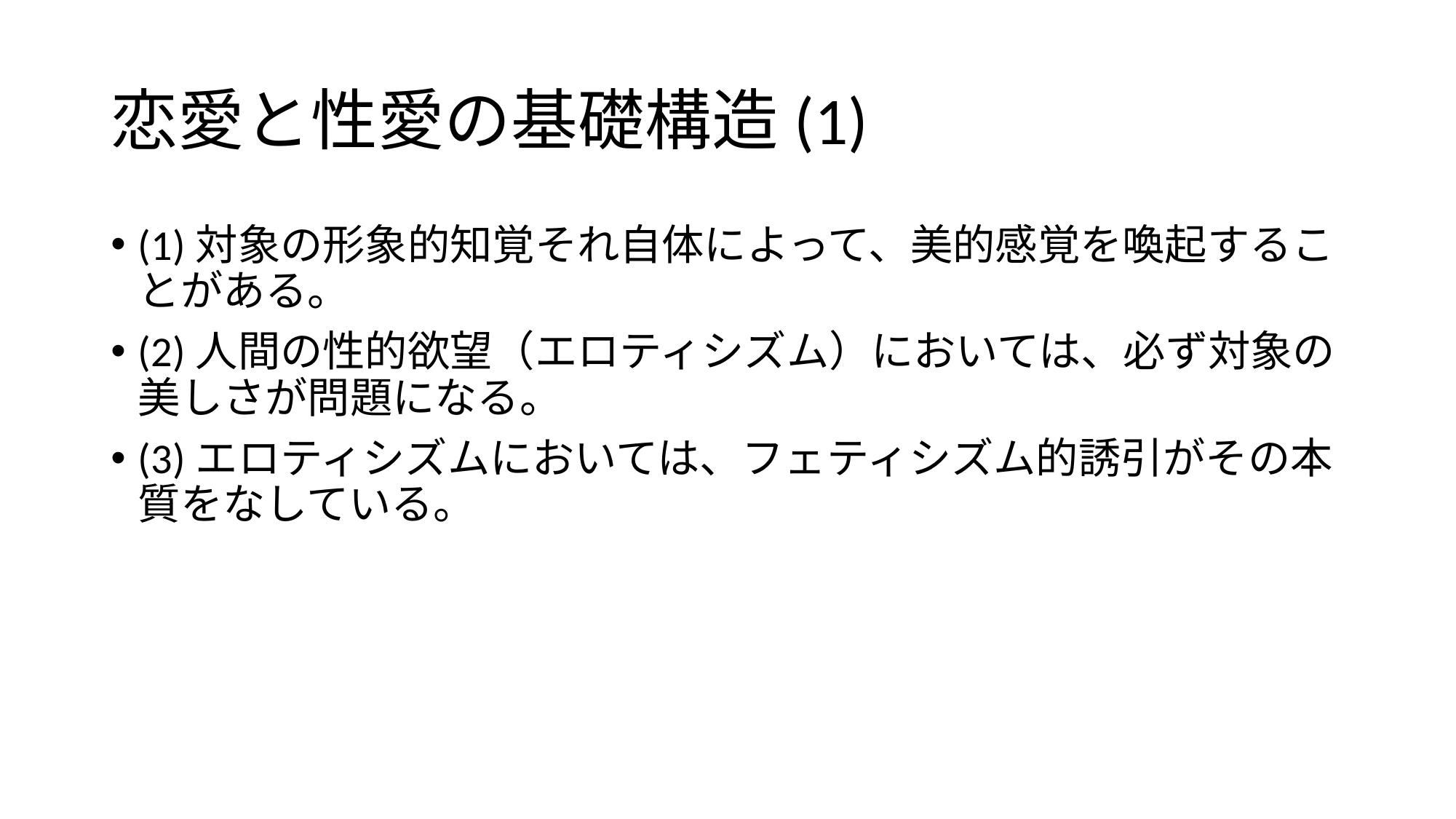

# 恋愛と性愛の基礎構造(1)
(1)対象の形象的知覚それ自体によって、美的感覚を喚起することがある。
(2)人間の性的欲望（エロティシズム）においては、必ず対象の美しさが問題になる。
(3)エロティシズムにおいては、フェティシズム的誘引がその本質をなしている。